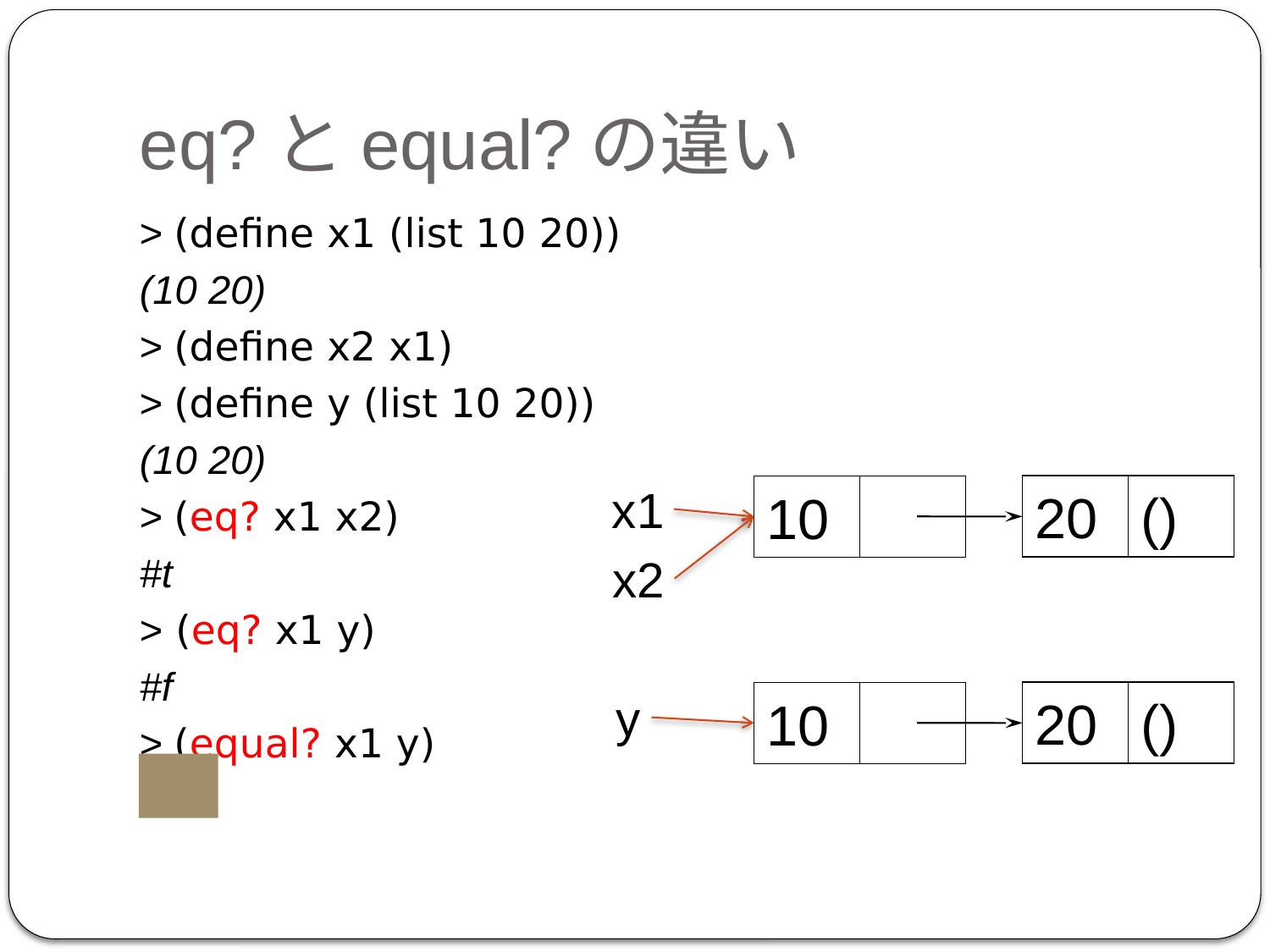

# eq?とequal?の違い
> (define x1 (list 10 20))
(10 20)
> (define x2 x1)
> (define y (list 10 20))
(10 20)
> (eq? x1 x2)
#t
> (eq? x1 y)
#f
> (equal? x1 y)
#t
x1
20
()
10

x2
y
20
()
10